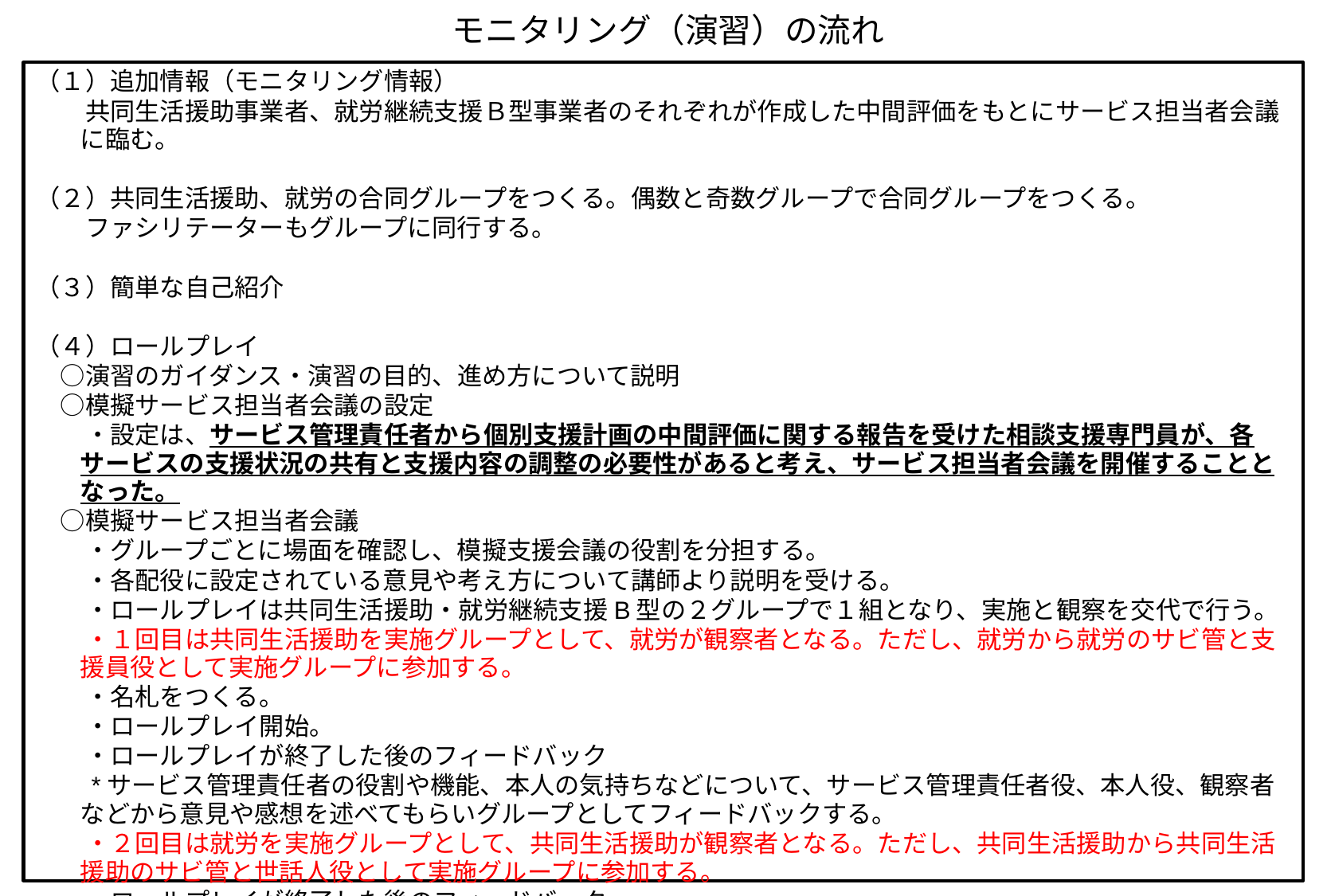

モニタリング（演習）の流れ
（１）追加情報（モニタリング情報）
　　共同生活援助事業者、就労継続支援Ｂ型事業者のそれぞれが作成した中間評価をもとにサービス担当者会議に臨む。

（２）共同生活援助、就労の合同グループをつくる。偶数と奇数グループで合同グループをつくる。
　　ファシリテーターもグループに同行する。

（３）簡単な自己紹介

（４）ロールプレイ
　○演習のガイダンス・演習の目的、進め方について説明
　○模擬サービス担当者会議の設定
　　・設定は、サービス管理責任者から個別支援計画の中間評価に関する報告を受けた相談支援専門員が、各サービスの支援状況の共有と支援内容の調整の必要性があると考え、サービス担当者会議を開催することとなった。
　○模擬サービス担当者会議
　　・グループごとに場面を確認し、模擬支援会議の役割を分担する。
　　・各配役に設定されている意見や考え方について講師より説明を受ける。
　　・ロールプレイは共同生活援助・就労継続支援B型の２グループで１組となり、実施と観察を交代で行う。
　　・１回目は共同生活援助を実施グループとして、就労が観察者となる。ただし、就労から就労のサビ管と支援員役として実施グループに参加する。
　　・名札をつくる。
　　・ロールプレイ開始。
　　・ロールプレイが終了した後のフィードバック
　　*サービス管理責任者の役割や機能、本人の気持ちなどについて、サービス管理責任者役、本人役、観察者などから意見や感想を述べてもらいグループとしてフィードバックする。
　　・２回目は就労を実施グループとして、共同生活援助が観察者となる。ただし、共同生活援助から共同生活援助のサビ管と世話人役として実施グループに参加する。
　　・ロールプレイが終了した後のフィードバック

58